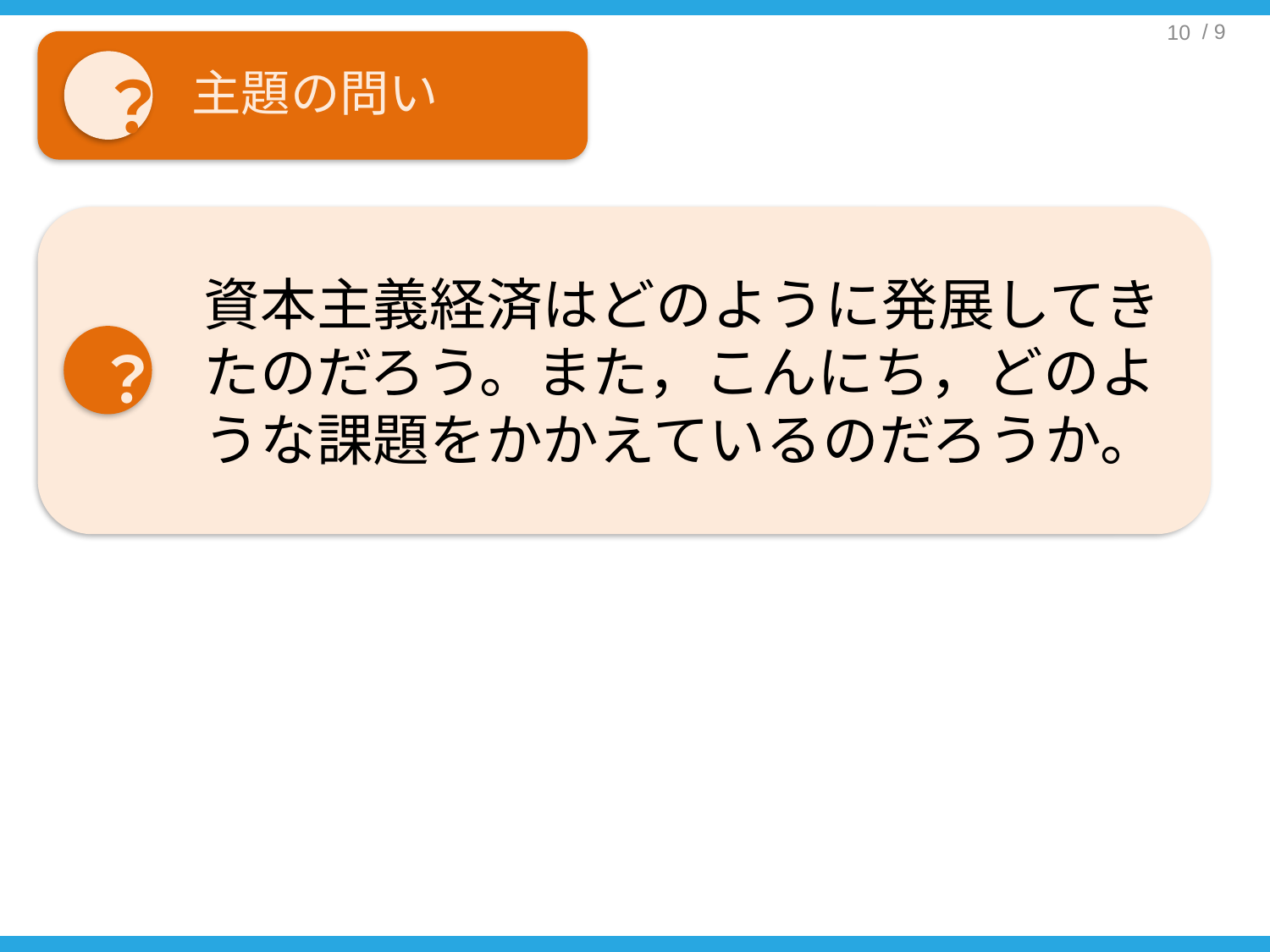

？

主題の問い
資本主義経済はどのように発展してきたのだろう。また，こんにち，どのような課題をかかえているのだろうか。
？